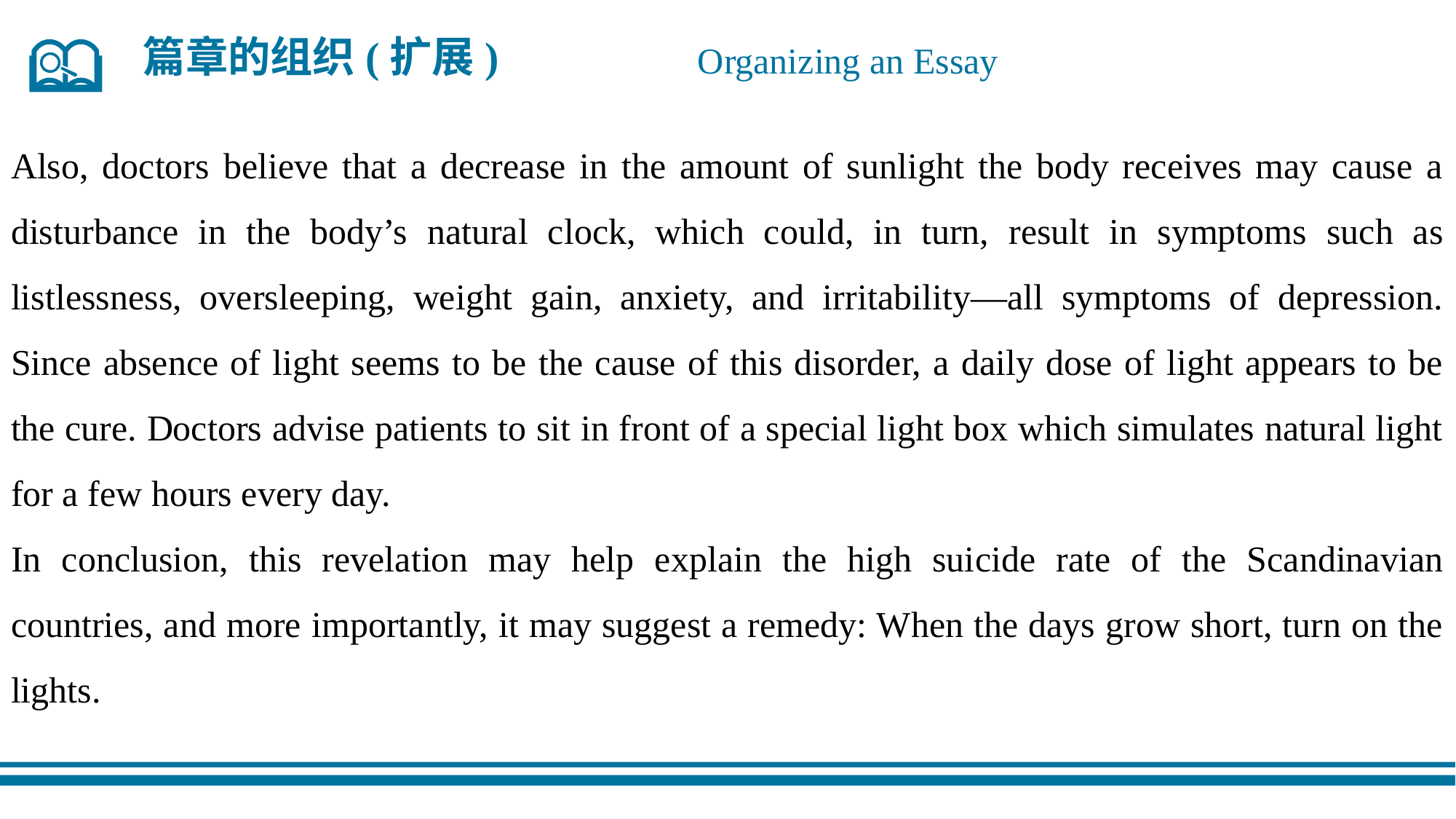

篇章的组织(扩展)
Organizing an Essay
Also, doctors believe that a decrease in the amount of sunlight the body receives may cause a disturbance in the body’s natural clock, which could, in turn, result in symptoms such as listlessness, oversleeping, weight gain, anxiety, and irritability—all symptoms of depression. Since absence of light seems to be the cause of this disorder, a daily dose of light appears to be the cure. Doctors advise patients to sit in front of a special light box which simulates natural light for a few hours every day.
In conclusion, this revelation may help explain the high suicide rate of the Scandinavian countries, and more importantly, it may suggest a remedy: When the days grow short, turn on the lights.